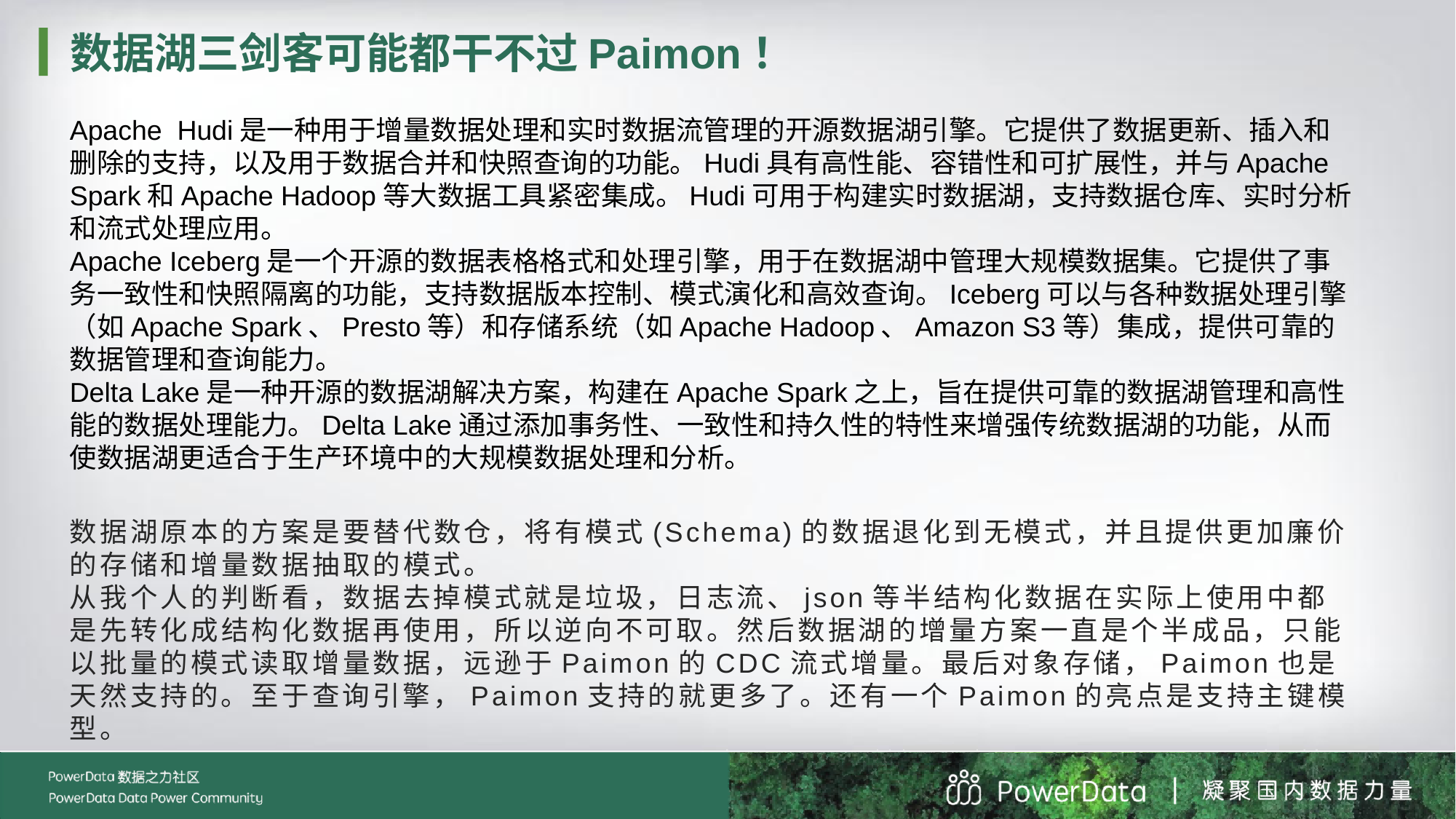

数据湖三剑客可能都干不过Paimon！

Apache  Hudi是一种用于增量数据处理和实时数据流管理的开源数据湖引擎。它提供了数据更新、插入和删除的支持，以及用于数据合并和快照查询的功能。Hudi具有高性能、容错性和可扩展性，并与Apache Spark和Apache Hadoop等大数据工具紧密集成。Hudi可用于构建实时数据湖，支持数据仓库、实时分析和流式处理应用。
Apache Iceberg是一个开源的数据表格格式和处理引擎，用于在数据湖中管理大规模数据集。它提供了事务一致性和快照隔离的功能，支持数据版本控制、模式演化和高效查询。Iceberg可以与各种数据处理引擎（如Apache Spark、Presto等）和存储系统（如Apache Hadoop、Amazon S3等）集成，提供可靠的数据管理和查询能力。
Delta Lake是一种开源的数据湖解决方案，构建在Apache Spark之上，旨在提供可靠的数据湖管理和高性能的数据处理能力。Delta Lake通过添加事务性、一致性和持久性的特性来增强传统数据湖的功能，从而使数据湖更适合于生产环境中的大规模数据处理和分析。

数据湖原本的方案是要替代数仓，将有模式(Schema)的数据退化到无模式，并且提供更加廉价的存储和增量数据抽取的模式。
从我个人的判断看，数据去掉模式就是垃圾，日志流、json等半结构化数据在实际上使用中都是先转化成结构化数据再使用，所以逆向不可取。然后数据湖的增量方案一直是个半成品，只能以批量的模式读取增量数据，远逊于Paimon的CDC流式增量。最后对象存储，Paimon也是天然支持的。至于查询引擎，Paimon支持的就更多了。还有一个Paimon的亮点是支持主键模型。